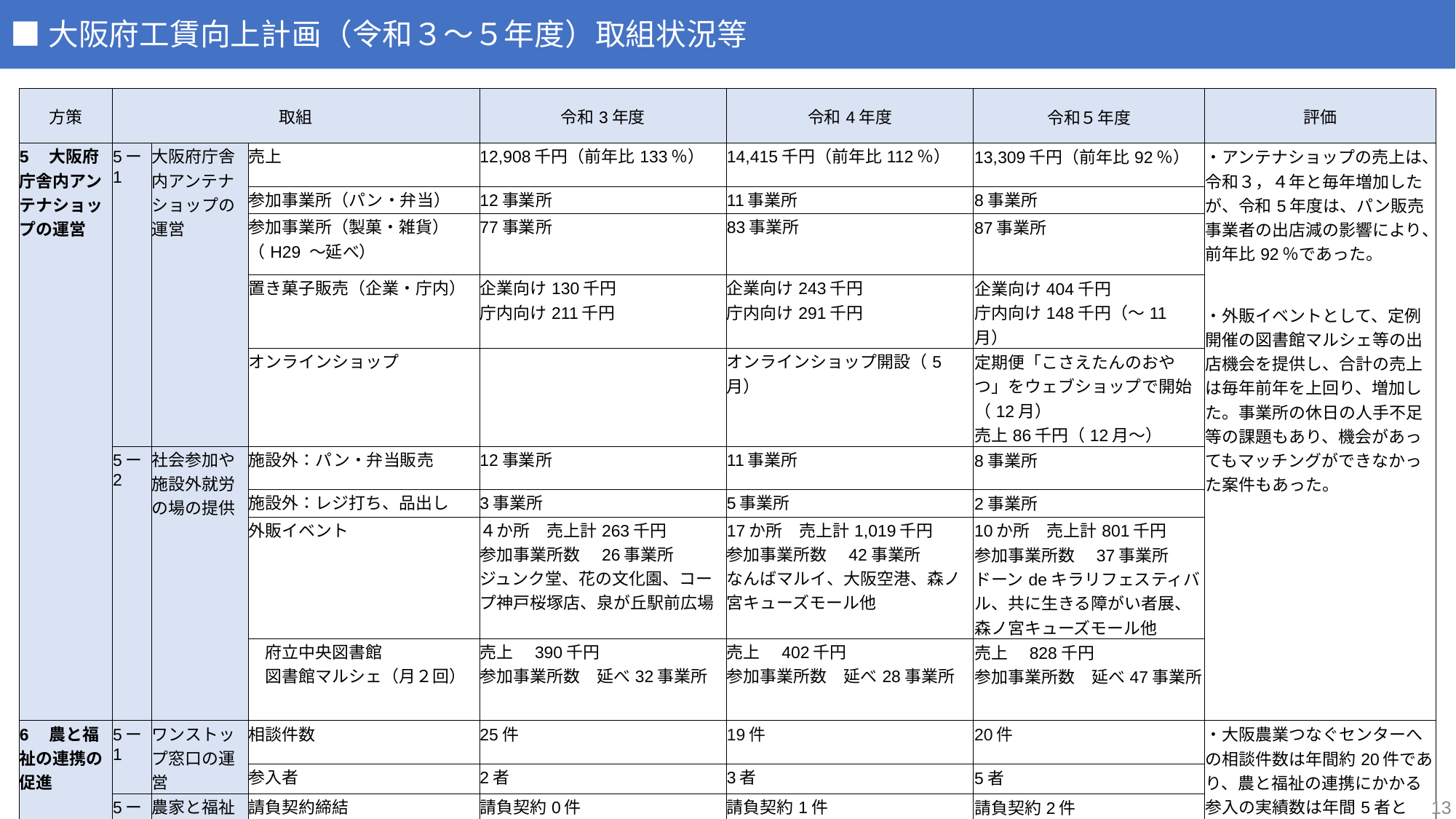

■大阪府工賃向上計画（令和３～５年度）取組状況等
| 方策 | 取組 |  |  | 令和3年度 | 令和4年度 | 令和５年度 | 評価 |
| --- | --- | --- | --- | --- | --- | --- | --- |
| 5　大阪府庁舎内アンテナショップの運営 | 5ー1 | 大阪府庁舎内アンテナショップの運営 | 売上 | 12,908千円（前年比133％） | 14,415千円（前年比112％） | 13,309千円（前年比92％） | ・アンテナショップの売上は、令和３，４年と毎年増加したが、令和5年度は、パン販売事業者の出店減の影響により、前年比92％であった。 ・外販イベントとして、定例開催の図書館マルシェ等の出店機会を提供し、合計の売上は毎年前年を上回り、増加した。事業所の休日の人手不足等の課題もあり、機会があってもマッチングができなかった案件もあった。 |
|  |  |  | 参加事業所（パン・弁当） | 12事業所 | 11事業所 | 8事業所 |  |
|  |  |  | 参加事業所（製菓・雑貨）（H29 ～延べ） | 77事業所 | 83事業所 | 87事業所 |  |
|  |  |  | 置き菓子販売（企業・庁内） | 企業向け130千円 庁内向け211千円 | 企業向け243千円 庁内向け291千円 | 企業向け404千円 庁内向け148千円（～11月） |  |
|  |  |  | オンラインショップ |  | オンラインショップ開設（5月） | 定期便「こさえたんのおやつ」をウェブショップで開始（12月） 売上86千円（12月～） |  |
|  | 5ー2 | 社会参加や施設外就労の場の提供 | 施設外：パン・弁当販売 | 12事業所 | 11事業所 | 8事業所 |  |
|  |  |  | 施設外：レジ打ち、品出し | 3事業所 | 5事業所 | 2事業所 |  |
|  |  |  | 外販イベント | ４か所　売上計263千円 参加事業所数　26事業所 ジュンク堂、花の文化園、コープ神戸桜塚店、泉が丘駅前広場 | 17か所　売上計1,019千円 参加事業所数　42事業所 なんばマルイ、大阪空港、森ノ宮キューズモール他 | 10か所　売上計801千円 参加事業所数　37事業所 ドーンdeキラリフェスティバル、共に生きる障がい者展、森ノ宮キューズモール他 |  |
|  |  |  | 府立中央図書館　 　図書館マルシェ（月２回） | 売上　390千円 参加事業所数　延べ32事業所 | 売上　402千円 参加事業所数　延べ28事業所 | 売上　828千円 参加事業所数　延べ47事業所 |  |
| 6　農と福祉の連携の促進 | 5ー1 | ワンストップ窓口の運営 | 相談件数 | 25件 | 19件 | 20件 | ・大阪農業つなぐセンターへの相談件数は年間約20件であり、農と福祉の連携にかかる参入の実績数は年間5者となった。 ・農家と福祉施設による農作業請負契約の締結支援について、その前提となるマッチングの成立数は10件であったが、請負契約は２件にとどまった。 |
|  |  |  | 参入者 | 2者 | 3者 | 5者 | - |
|  | 5ー2 | 農家と福祉施設による農作業請負の契約締結支援 | 請負契約締結 目標：３件/年 | 請負契約0件 マッチング成立8件 希望施設19件 受入可能農家10件 | 請負契約1件 マッチング成立5件 希望施設11件 受入可能農家13件 | 請負契約2件 マッチング成立10件 希望施設10件 受入可能農家6件 | 請負契約0件 マッチング成立2件 希望施設8件 受入可能農家18件 |
13